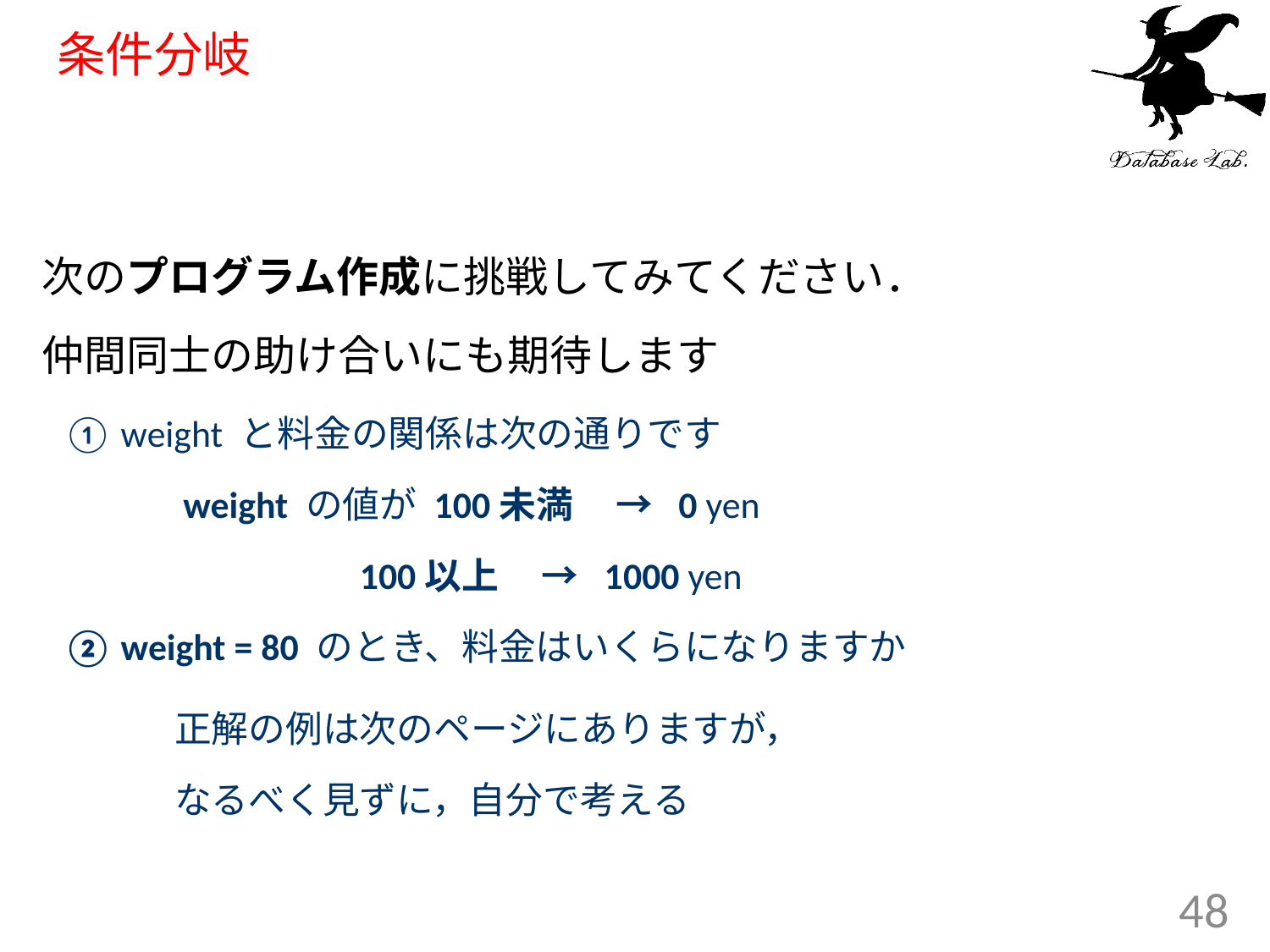

# 条件分岐
次のプログラム作成に挑戦してみてください．
仲間同士の助け合いにも期待します
① weight と料金の関係は次の通りです
　　　weight の値が 100未満     →  0 yen
                                   100以上     →  1000 yen
② weight = 80 のとき、料金はいくらになりますか
　　　正解の例は次のページにありますが，
　　　なるべく見ずに，自分で考える
48